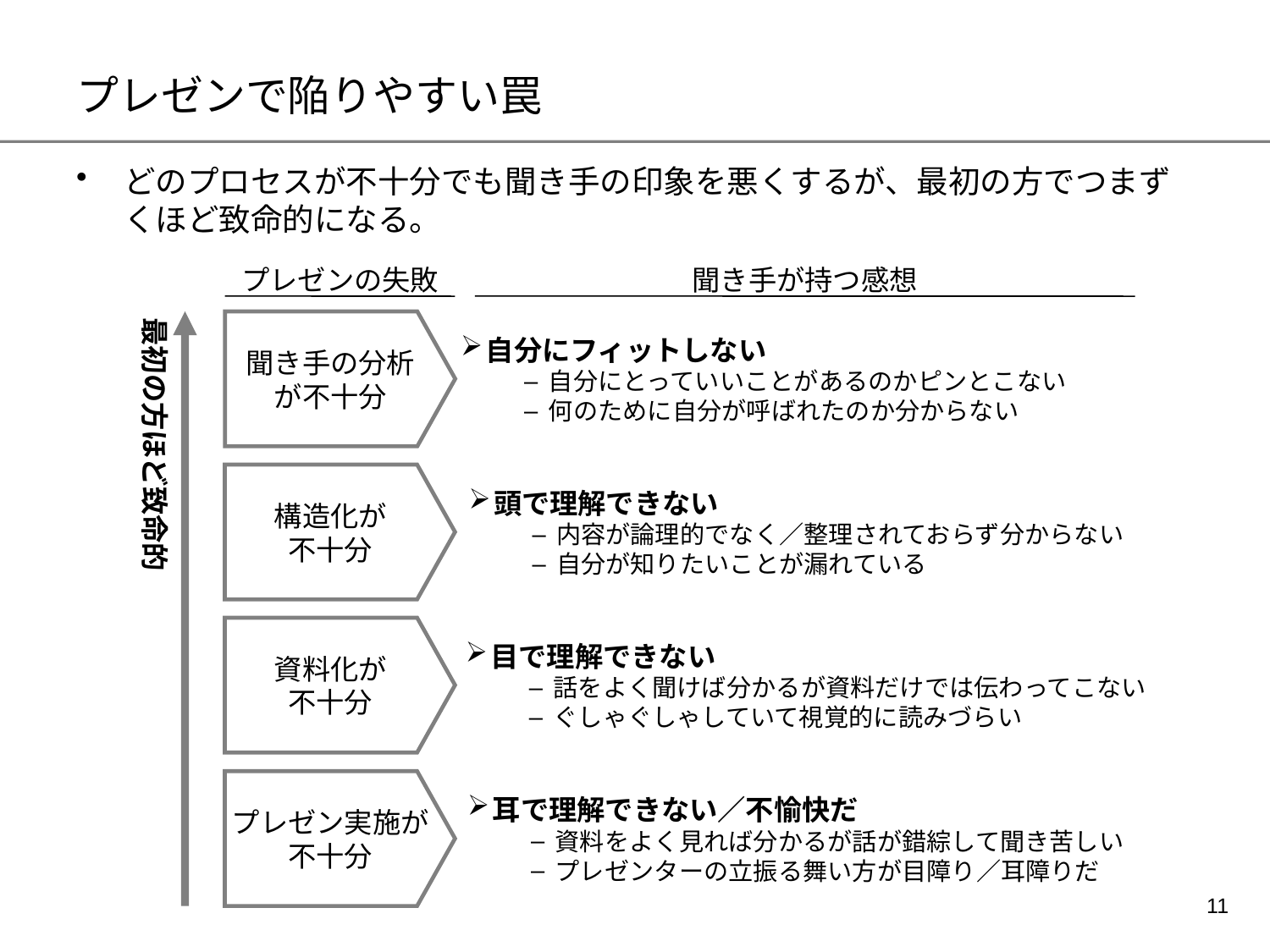

# プレゼンで陥りやすい罠
どのプロセスが不十分でも聞き手の印象を悪くするが、最初の方でつまずくほど致命的になる。
プレゼンの失敗
聞き手が持つ感想

最初の方ほど致命的

聞き手の分析
が不十分
自分にフィットしない
自分にとっていいことがあるのかピンとこない
何のために自分が呼ばれたのか分からない
構造化が
不十分
頭で理解できない
内容が論理的でなく／整理されておらず分からない
自分が知りたいことが漏れている
資料化が
不十分
目で理解できない
話をよく聞けば分かるが資料だけでは伝わってこない
ぐしゃぐしゃしていて視覚的に読みづらい
プレゼン実施が
不十分
耳で理解できない／不愉快だ
資料をよく見れば分かるが話が錯綜して聞き苦しい
プレゼンターの立振る舞い方が目障り／耳障りだ
11